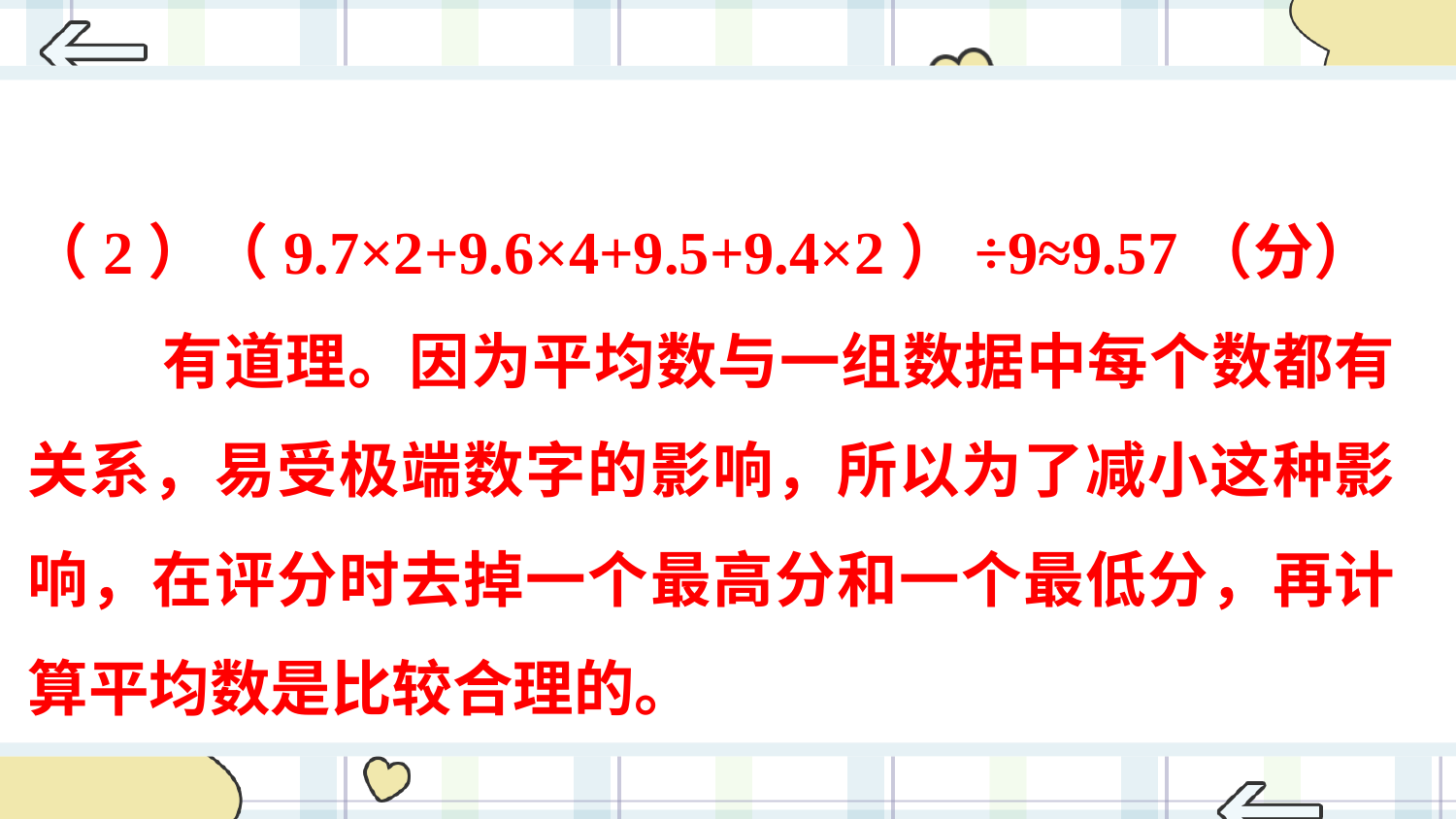

（2）（9.7×2+9.6×4+9.5+9.4×2）÷9≈9.57（分）
        有道理。因为平均数与一组数据中每个数都有关系，易受极端数字的影响，所以为了减小这种影响，在评分时去掉一个最高分和一个最低分，再计算平均数是比较合理的。